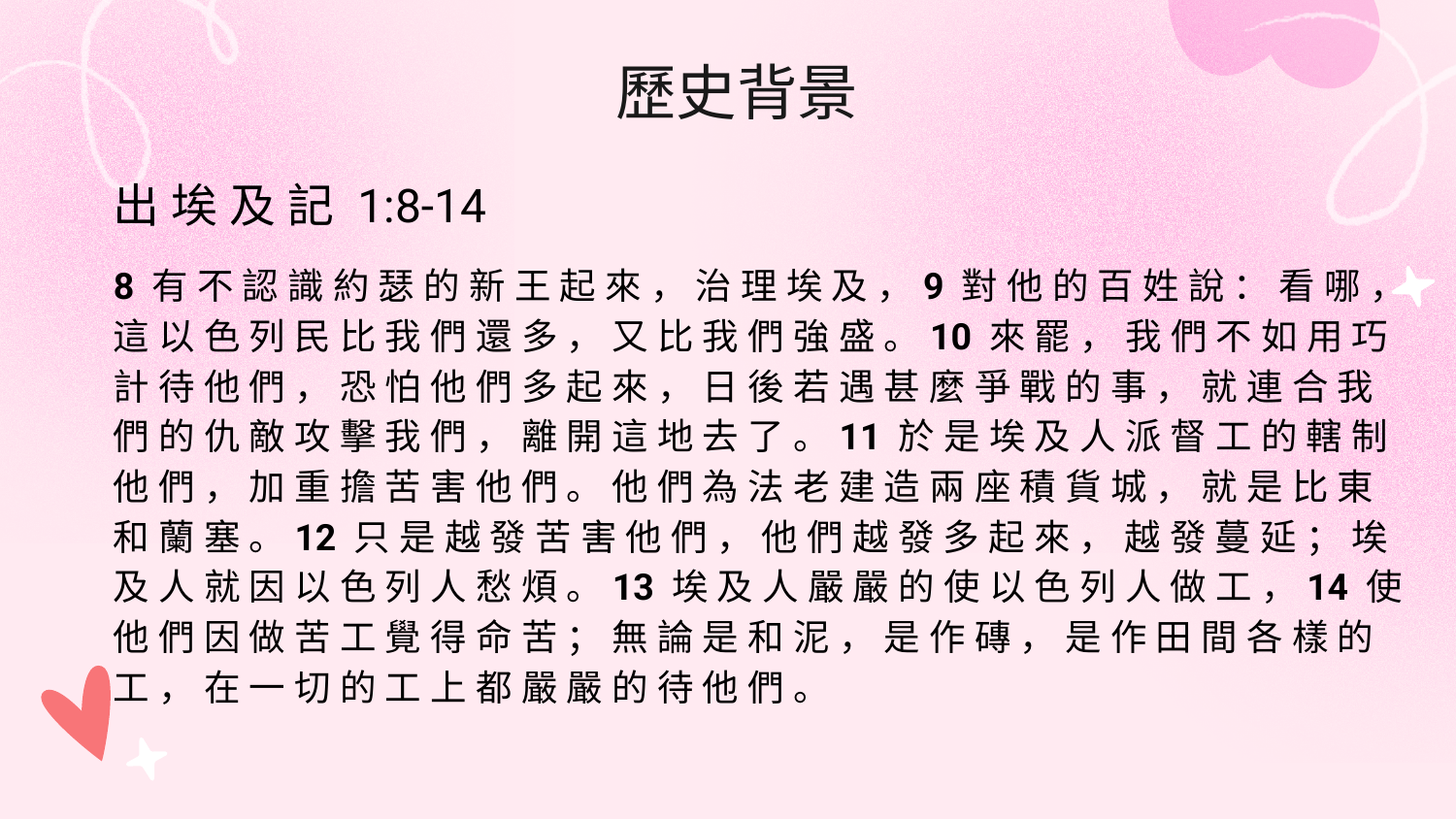

# 歷史背景

出 埃 及 記 1:8-14
8 有 不 認 識 約 瑟 的 新 王 起 來 ， 治 理 埃 及 ，9 對 他 的 百 姓 說 ： 看 哪 ， 這 以 色 列 民 比 我 們 還 多 ， 又 比 我 們 強 盛 。10 來 罷 ， 我 們 不 如 用 巧 計 待 他 們 ， 恐 怕 他 們 多 起 來 ， 日 後 若 遇 甚 麼 爭 戰 的 事 ， 就 連 合 我 們 的 仇 敵 攻 擊 我 們 ， 離 開 這 地 去 了 。11 於 是 埃 及 人 派 督 工 的 轄 制 他 們 ， 加 重 擔 苦 害 他 們 。 他 們 為 法 老 建 造 兩 座 積 貨 城 ， 就 是 比 東 和 蘭 塞 。12 只 是 越 發 苦 害 他 們 ， 他 們 越 發 多 起 來 ， 越 發 蔓 延 ； 埃 及 人 就 因 以 色 列 人 愁 煩 。13 埃 及 人 嚴 嚴 的 使 以 色 列 人 做 工 ，14 使 他 們 因 做 苦 工 覺 得 命 苦 ； 無 論 是 和 泥 ， 是 作 磚 ， 是 作 田 間 各 樣 的 工 ， 在 一 切 的 工 上 都 嚴 嚴 的 待 他 們 。